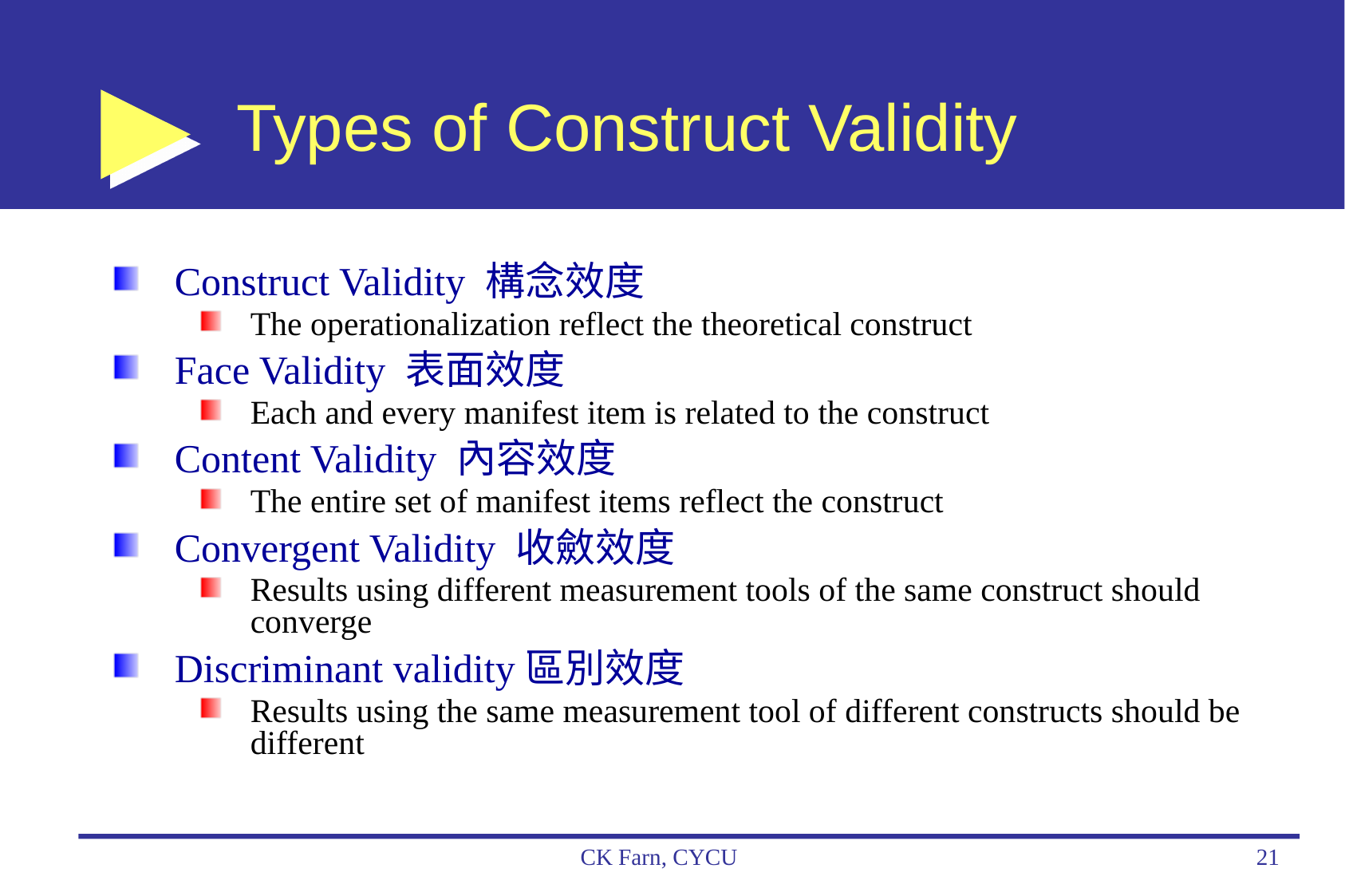

# Types of Construct Validity
Construct Validity 構念效度
The operationalization reflect the theoretical construct
Face Validity 表面效度
Each and every manifest item is related to the construct
Content Validity 內容效度
The entire set of manifest items reflect the construct
Convergent Validity 收斂效度
Results using different measurement tools of the same construct should converge
Discriminant validity區別效度
Results using the same measurement tool of different constructs should be different
CK Farn, CYCU
21